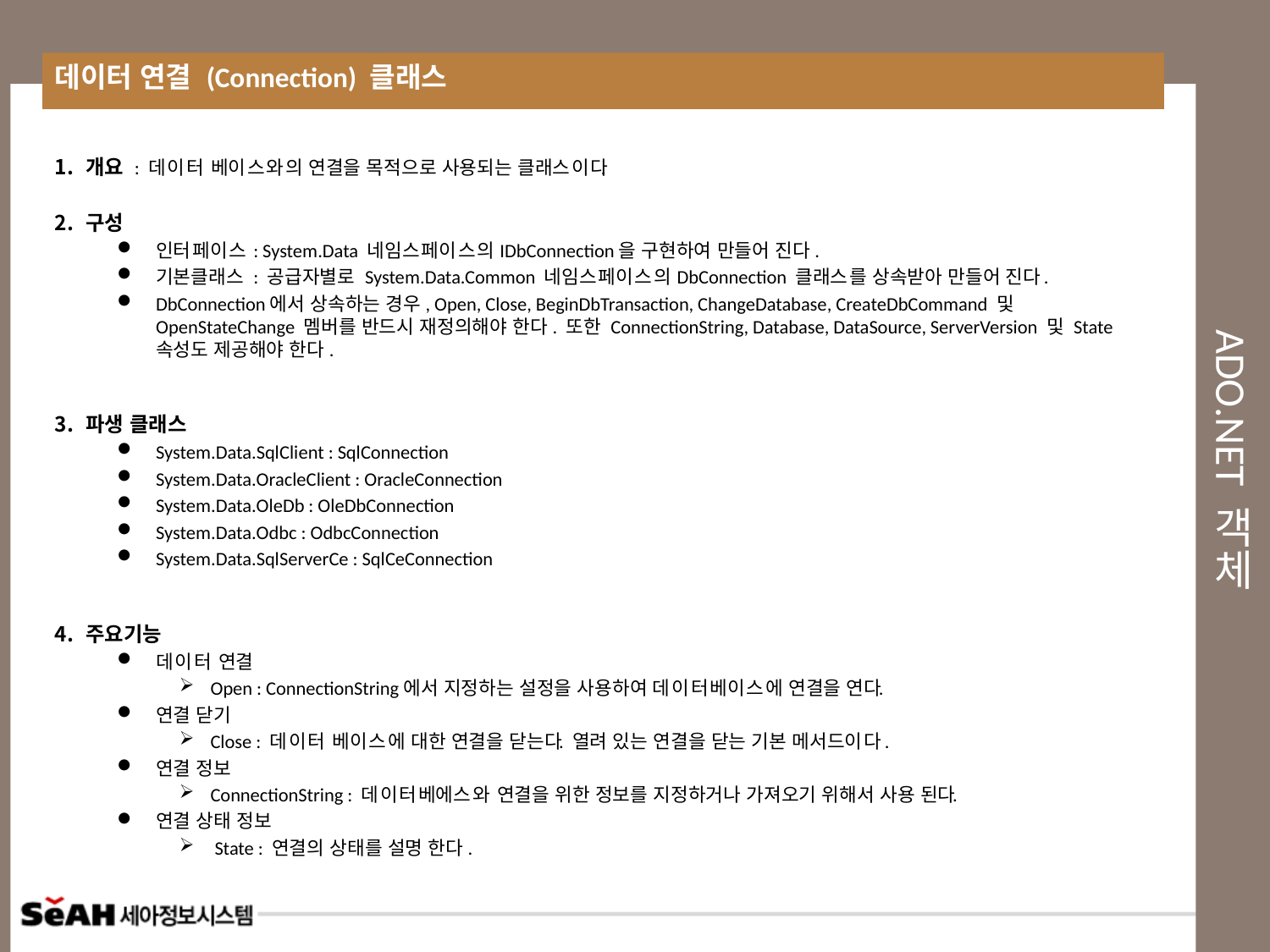

데이터 연결 (Connection) 클래스
# Ado.net 객체

개요 : 데이터 베이스와의 연결을 목적으로 사용되는 클래스이다.

구성
인터페이스 : System.Data 네임스페이스의 IDbConnection을 구현하여 만들어 진다.
기본클래스 : 공급자별로 System.Data.Common 네임스페이스의 DbConnection 클래스를 상속받아 만들어 진다.
DbConnection에서 상속하는 경우, Open, Close, BeginDbTransaction, ChangeDatabase, CreateDbCommand 및 OpenStateChange 멤버를 반드시 재정의해야 한다. 또한 ConnectionString, Database, DataSource, ServerVersion 및 State 속성도 제공해야 한다.

파생 클래스
System.Data.SqlClient : SqlConnection
System.Data.OracleClient : OracleConnection
System.Data.OleDb : OleDbConnection
System.Data.Odbc : OdbcConnection
System.Data.SqlServerCe : SqlCeConnection

주요기능
데이터 연결
Open : ConnectionString에서 지정하는 설정을 사용하여 데이터베이스에 연결을 연다.
연결 닫기
Close : 데이터 베이스에 대한 연결을 닫는다. 열려 있는 연결을 닫는 기본 메서드이다.
연결 정보
ConnectionString : 데이터베에스와 연결을 위한 정보를 지정하거나 가져오기 위해서 사용 된다.
연결 상태 정보
 State : 연결의 상태를 설명 한다.